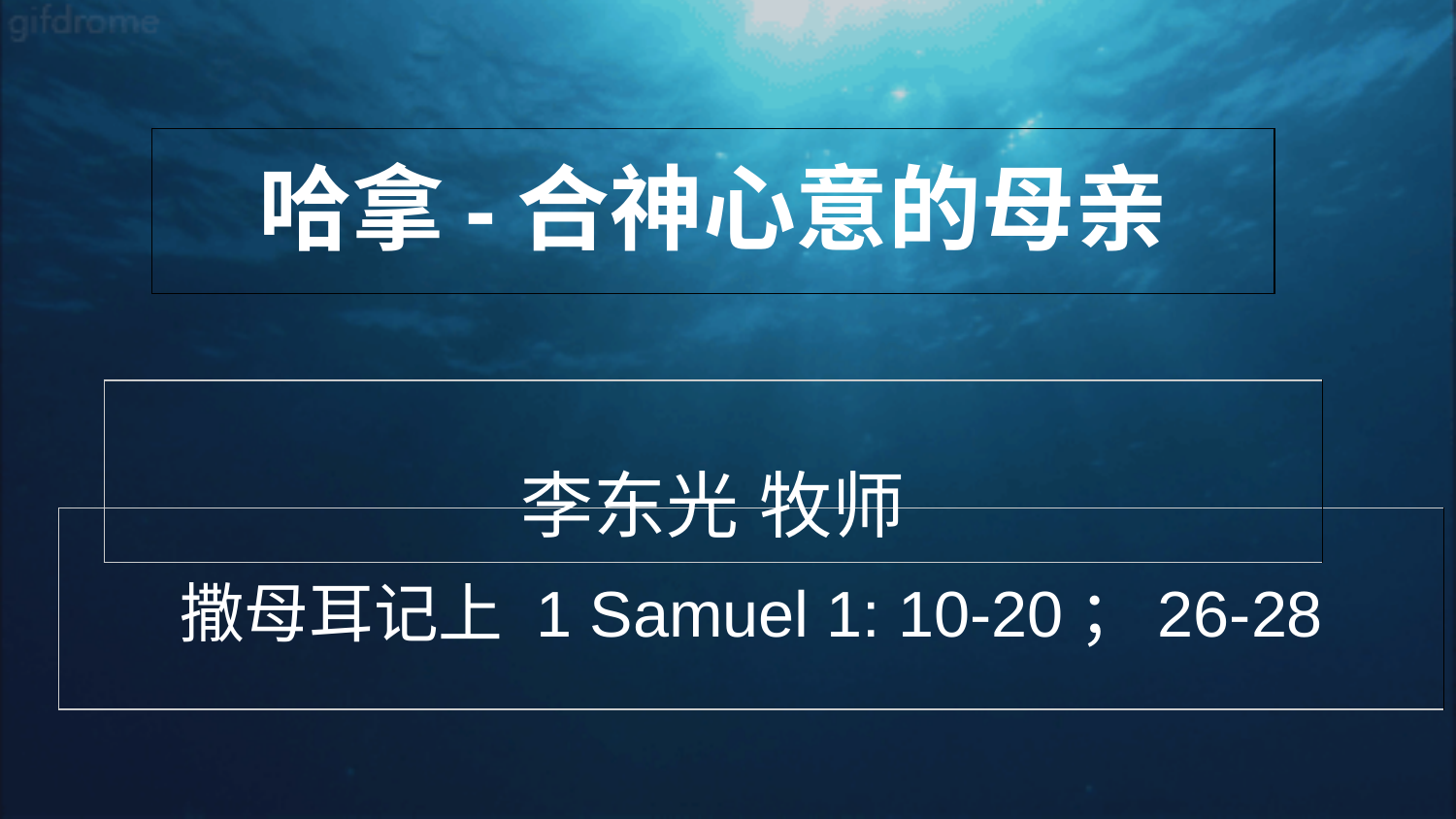

| 哈拿-合神心意的母亲 |
| --- |
| 李东光 牧师 |
| --- |
| 撒母耳记上 1 Samuel 1: 10-20；26-28 |
| --- |